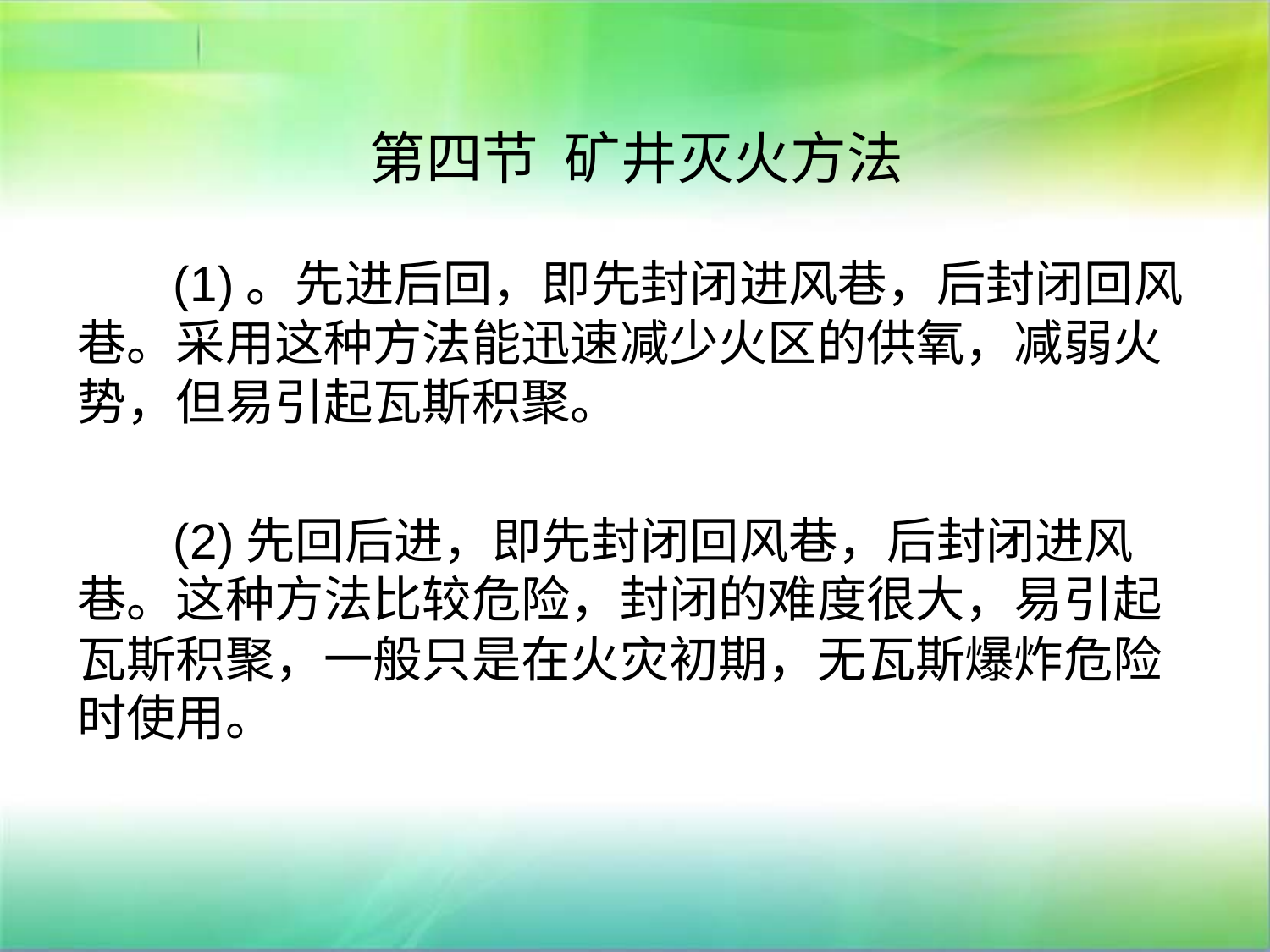

# 第四节  矿井灭火方法
       (1)。先进后回，即先封闭进风巷，后封闭回风巷。采用这种方法能迅速减少火区的供氧，减弱火势，但易引起瓦斯积聚。

       (2)先回后进，即先封闭回风巷，后封闭进风巷。这种方法比较危险，封闭的难度很大，易引起瓦斯积聚，一般只是在火灾初期，无瓦斯爆炸危险时使用。